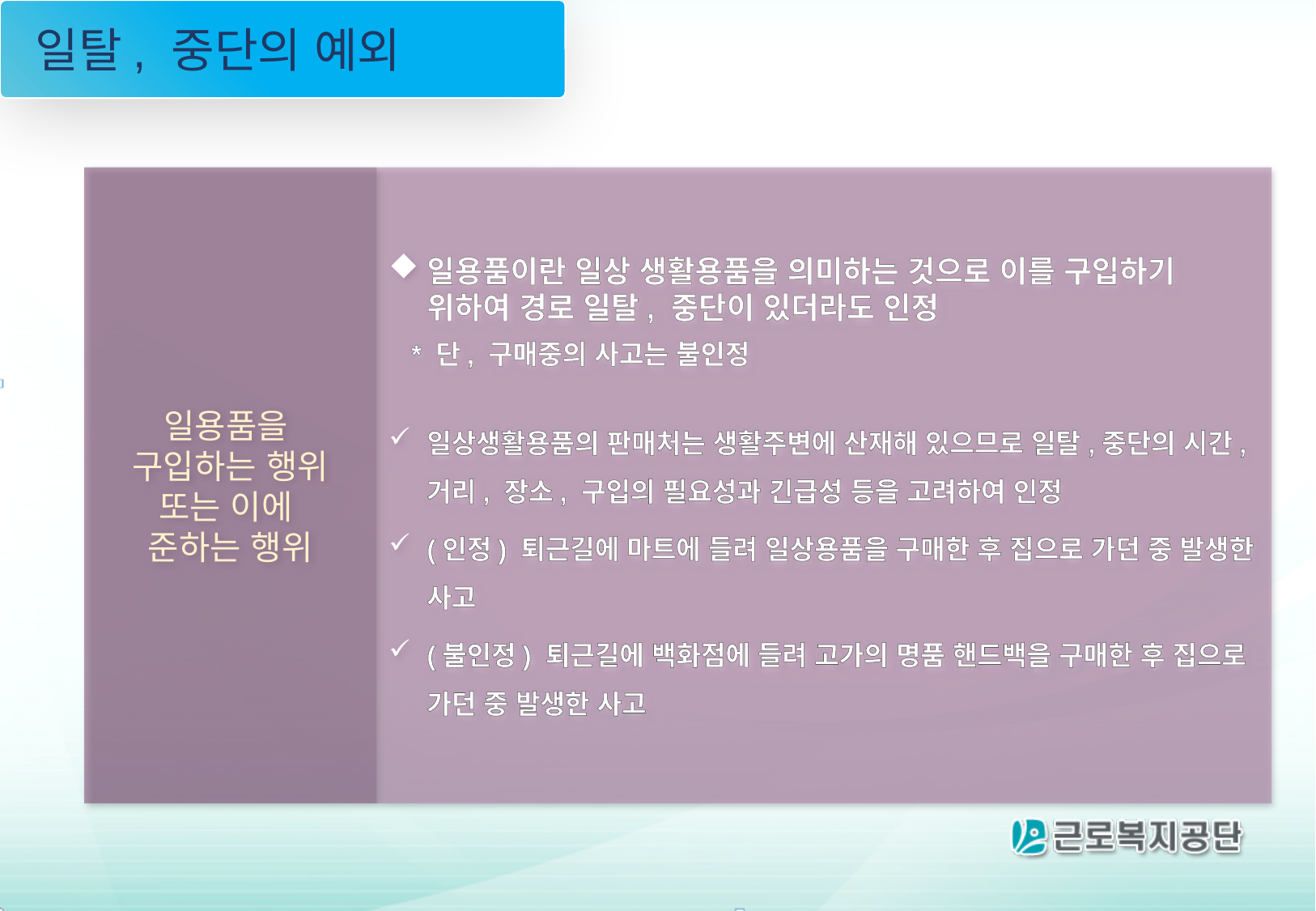

일탈, 중단의 예외
일용품을
구입하는 행위
또는 이에
준하는 행위
일용품이란 일상 생활용품을 의미하는 것으로 이를 구입하기 위하여 경로 일탈, 중단이 있더라도 인정

   * 단, 구매중의 사고는 불인정

일상생활용품의 판매처는 생활주변에 산재해 있으므로 일탈,중단의 시간, 거리, 장소, 구입의 필요성과 긴급성 등을 고려하여 인정

(인정) 퇴근길에 마트에 들려 일상용품을 구매한 후 집으로 가던 중 발생한 사고

(불인정) 퇴근길에 백화점에 들려 고가의 명품 핸드백을 구매한 후 집으로 가던 중 발생한 사고